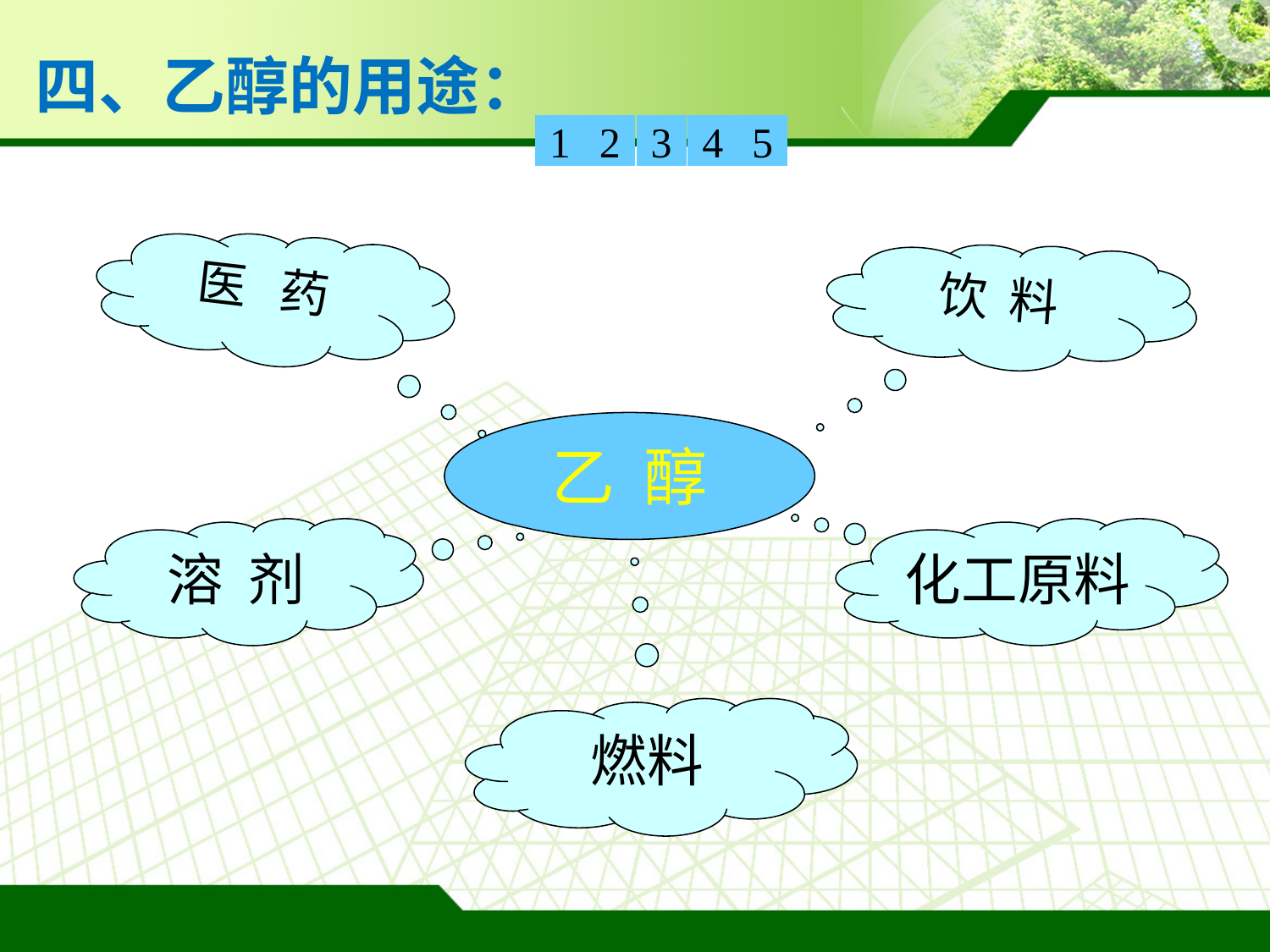

# 四、乙醇的用途：
1
2
3
4
5
医   药
饮  料
乙  醇
溶  剂
化工原料
燃料